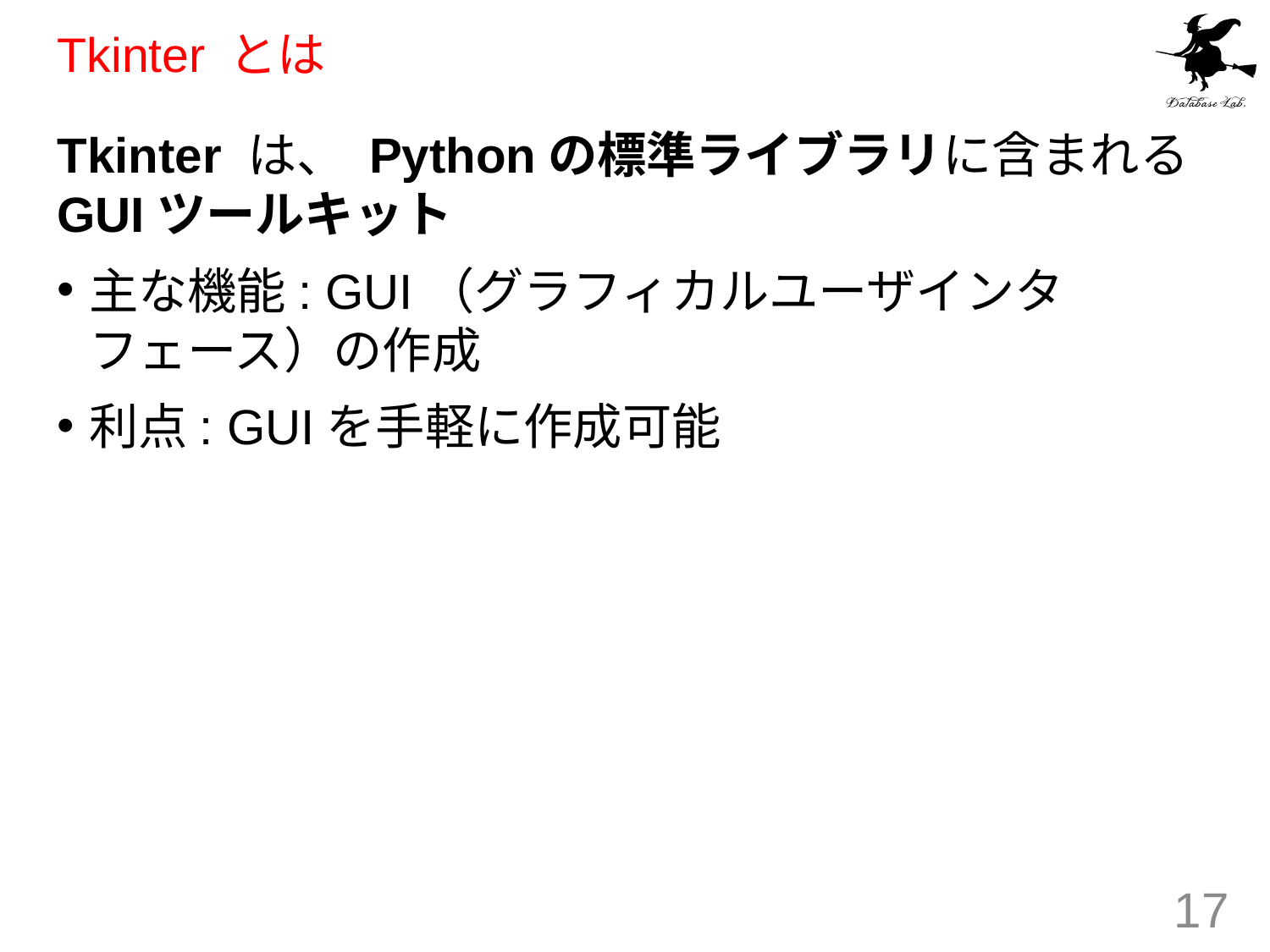

# Tkinter とは
Tkinter は、 Pythonの標準ライブラリに含まれるGUIツールキット
主な機能: GUI（グラフィカルユーザインタフェース）の作成
利点: GUIを手軽に作成可能
17